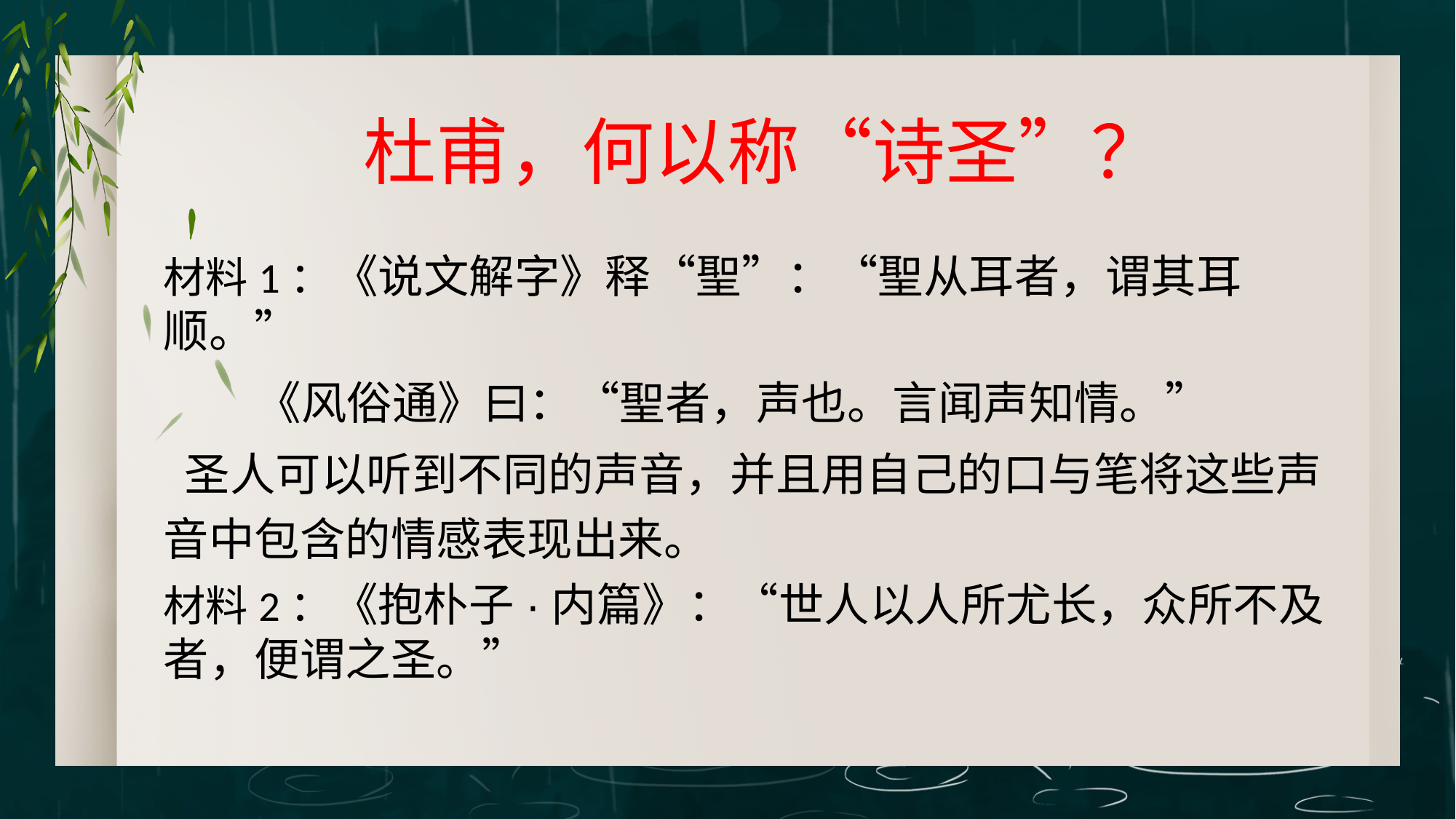

杜甫，何以称“诗圣”？
材料1：《说文解字》释“聖”：“聖从耳者，谓其耳顺。”
        《风俗通》曰：“聖者，声也。言闻声知情。”
 圣人可以听到不同的声音，并且用自己的口与笔将这些声音中包含的情感表现出来。

材料2：《抱朴子·内篇》：“世人以人所尤长，众所不及者，便谓之圣。”